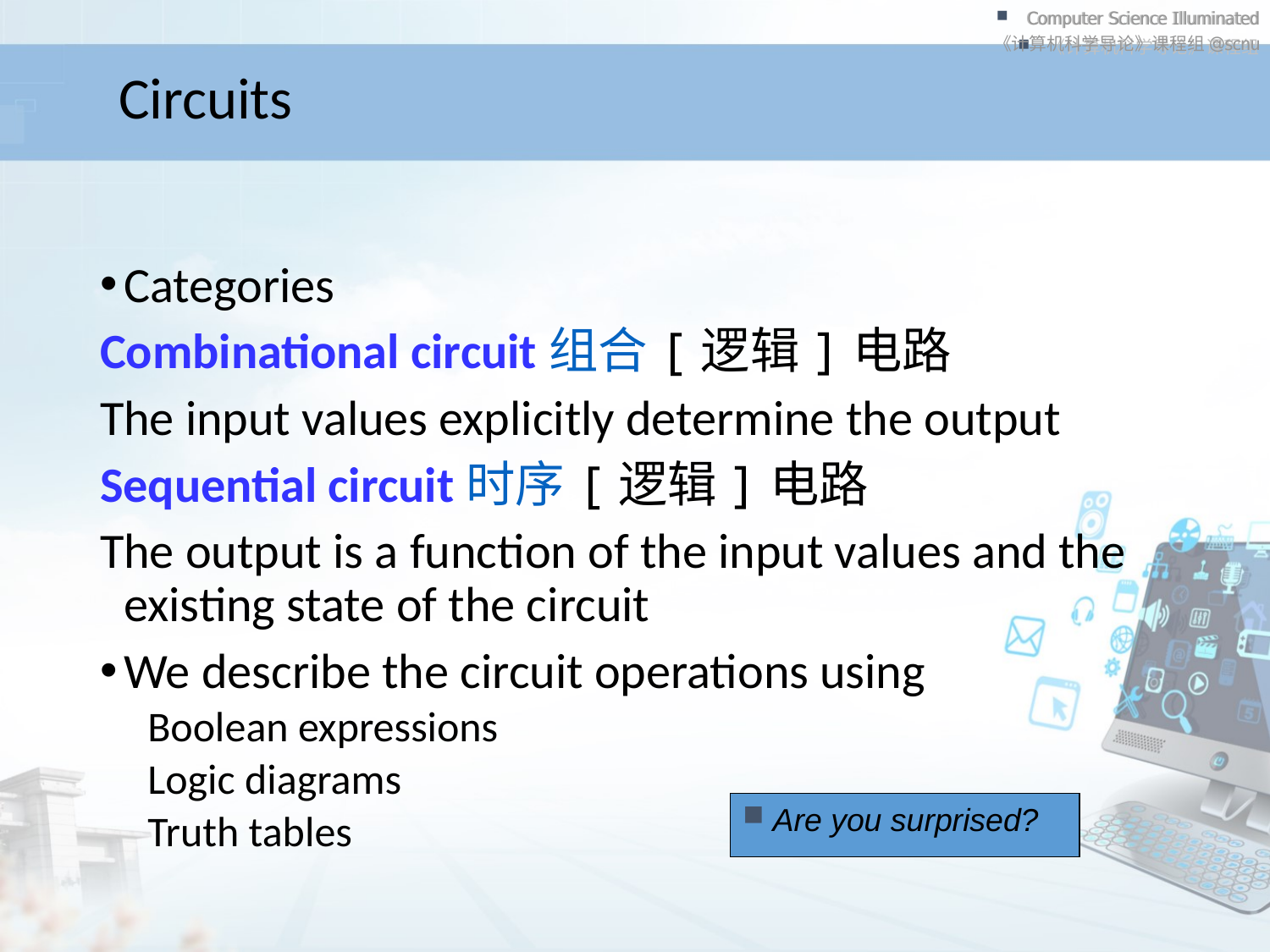

# Circuits
Categories
Combinational circuit组合[逻辑]电路
The input values explicitly determine the output
Sequential circuit时序[逻辑]电路
The output is a function of the input values and the existing state of the circuit
We describe the circuit operations using
Boolean expressions
Logic diagrams
Truth tables
Are you surprised?